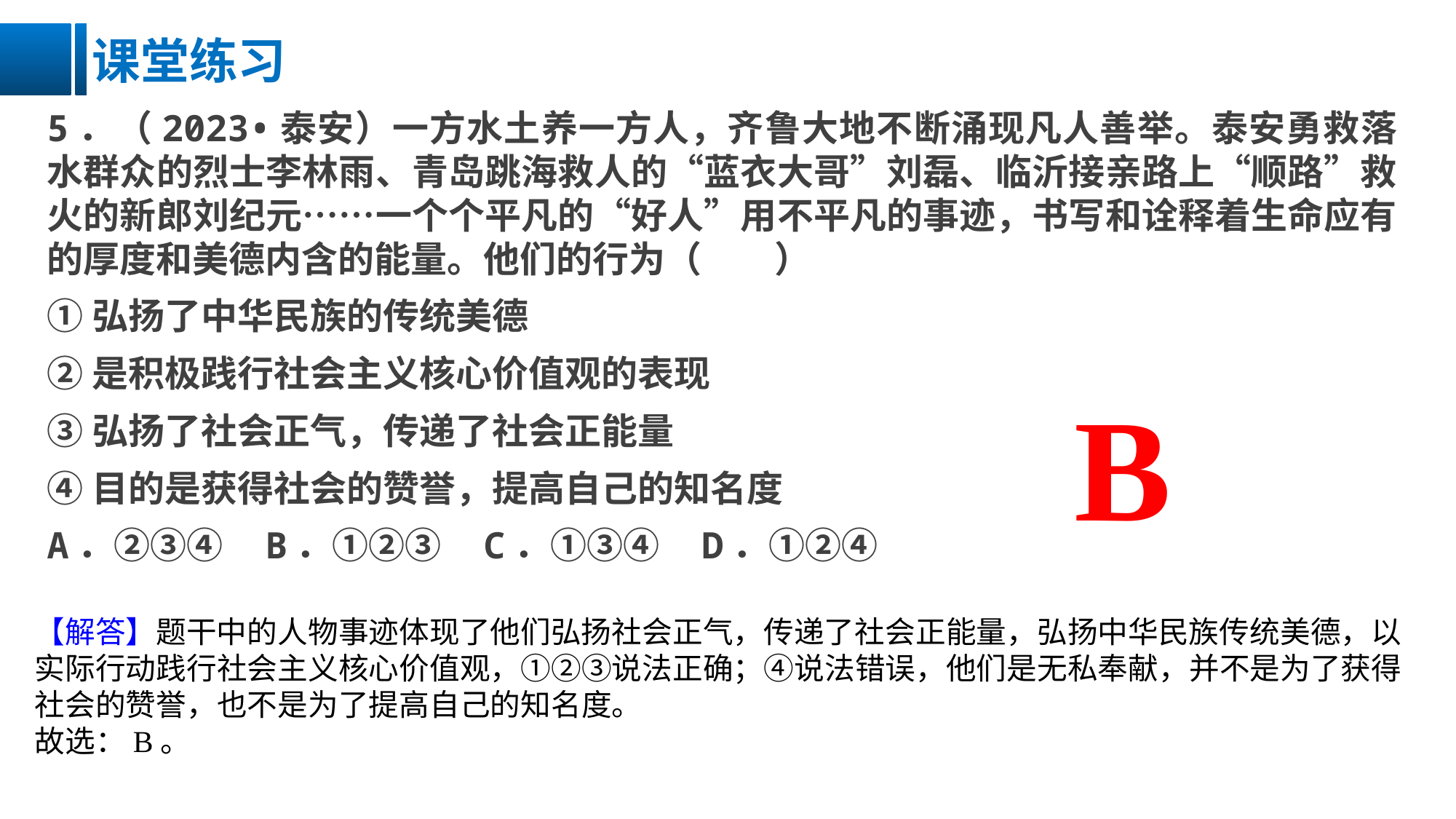

课堂练习
5．（2023•泰安）一方水土养一方人，齐鲁大地不断涌现凡人善举。泰安勇救落水群众的烈士李林雨、青岛跳海救人的“蓝衣大哥”刘磊、临沂接亲路上“顺路”救火的新郎刘纪元……一个个平凡的“好人”用不平凡的事迹，书写和诠释着生命应有的厚度和美德内含的能量。他们的行为（　　）
①弘扬了中华民族的传统美德
②是积极践行社会主义核心价值观的表现
③弘扬了社会正气，传递了社会正能量
④目的是获得社会的赞誉，提高自己的知名度
A．②③④	B．①②③	C．①③④	D．①②④
B
【解答】题干中的人物事迹体现了他们弘扬社会正气，传递了社会正能量，弘扬中华民族传统美德，以实际行动践行社会主义核心价值观，①②③说法正确；④说法错误，他们是无私奉献，并不是为了获得社会的赞誉，也不是为了提高自己的知名度。故选：B。